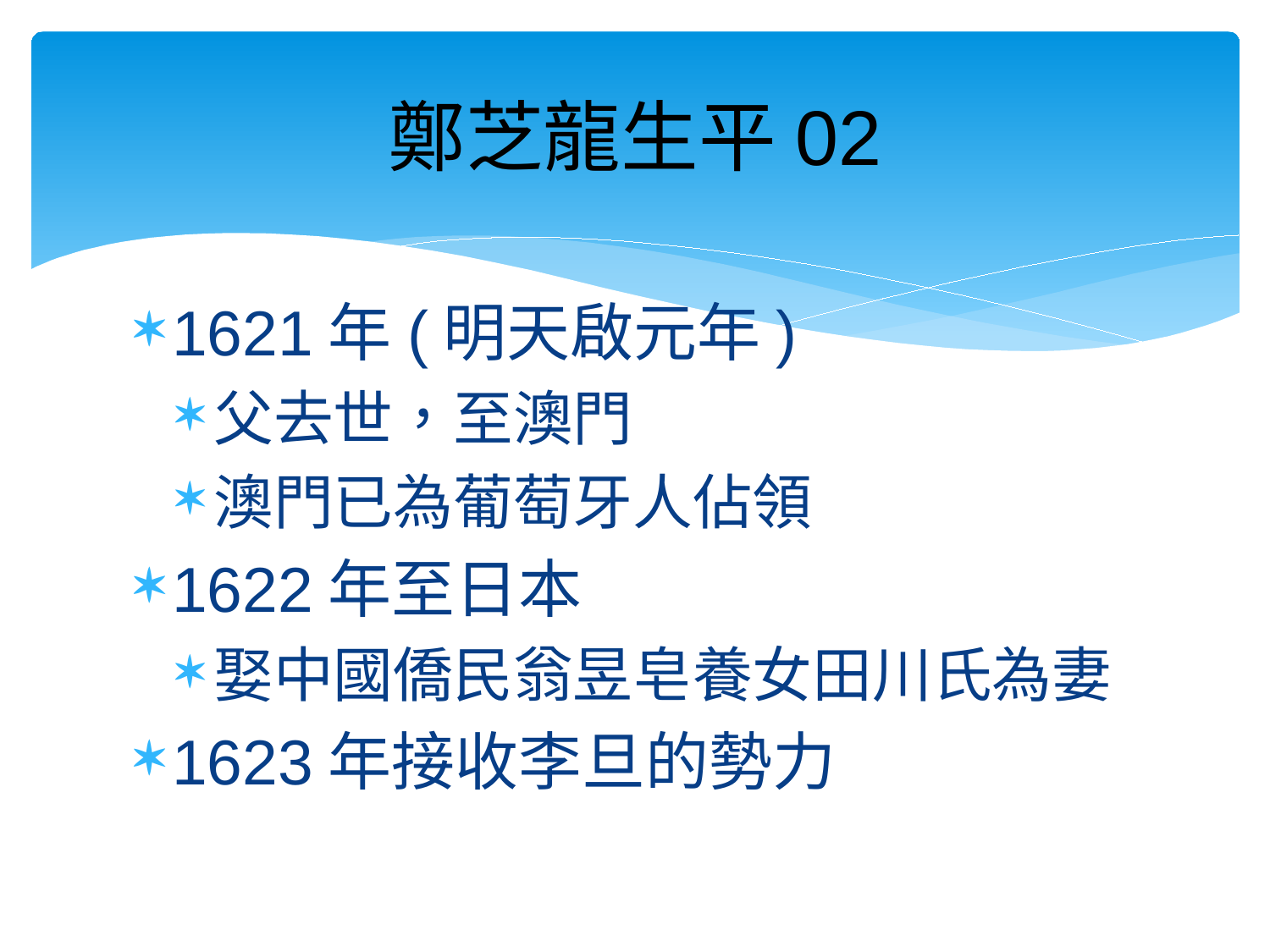

# 鄭芝龍生平02
1621年(明天啟元年)
父去世，至澳門
澳門已為葡萄牙人佔領
1622年至日本
娶中國僑民翁昱皂養女田川氏為妻
1623年接收李旦的勢力